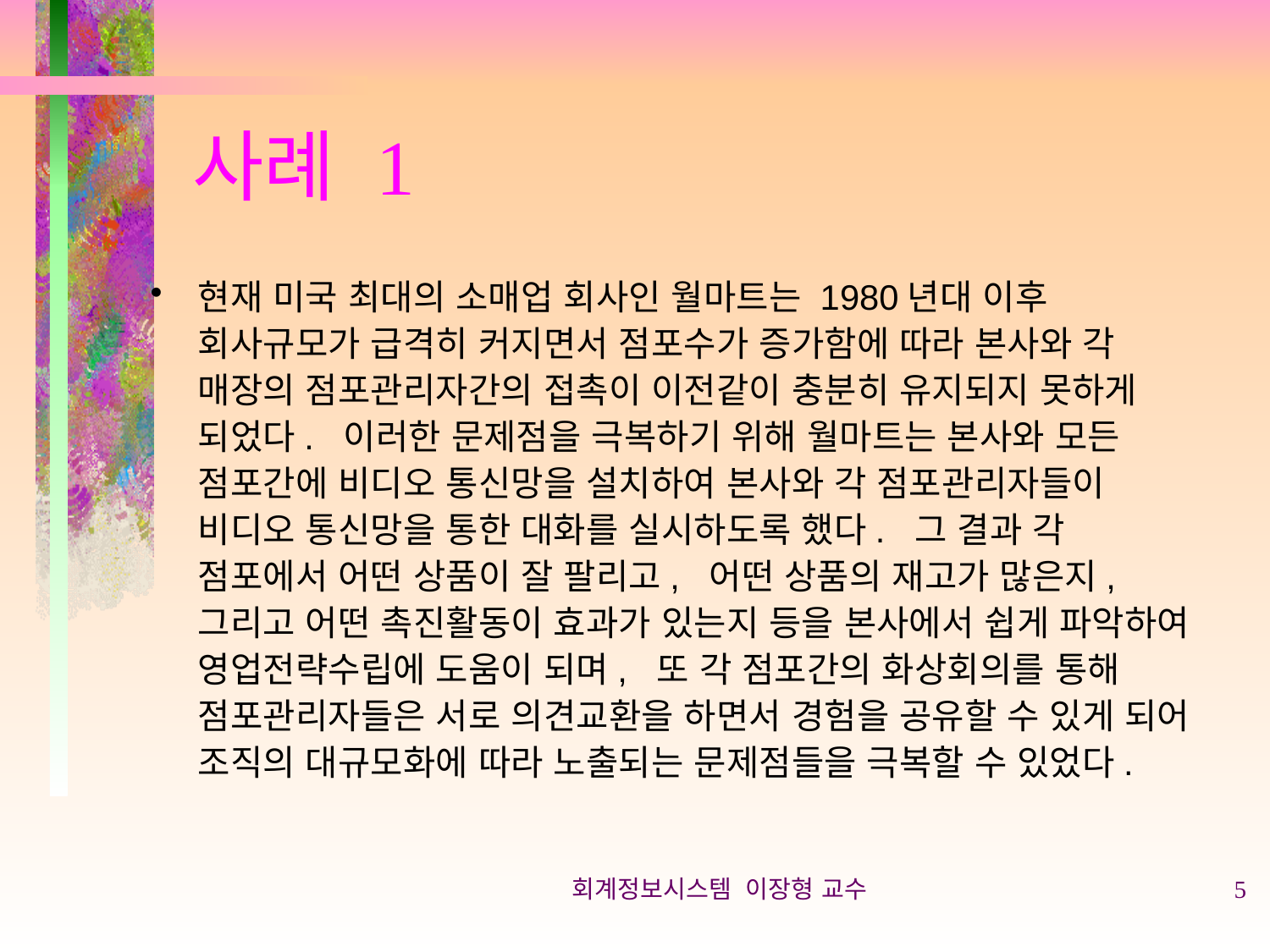

# 사례 1
현재 미국 최대의 소매업 회사인 월마트는 1980년대 이후 회사규모가 급격히 커지면서 점포수가 증가함에 따라 본사와 각 매장의 점포관리자간의 접촉이 이전같이 충분히 유지되지 못하게 되었다. 이러한 문제점을 극복하기 위해 월마트는 본사와 모든 점포간에 비디오 통신망을 설치하여 본사와 각 점포관리자들이 비디오 통신망을 통한 대화를 실시하도록 했다. 그 결과 각 점포에서 어떤 상품이 잘 팔리고, 어떤 상품의 재고가 많은지, 그리고 어떤 촉진활동이 효과가 있는지 등을 본사에서 쉽게 파악하여 영업전략수립에 도움이 되며, 또 각 점포간의 화상회의를 통해 점포관리자들은 서로 의견교환을 하면서 경험을 공유할 수 있게 되어 조직의 대규모화에 따라 노출되는 문제점들을 극복할 수 있었다.
회계정보시스템  이장형 교수
5